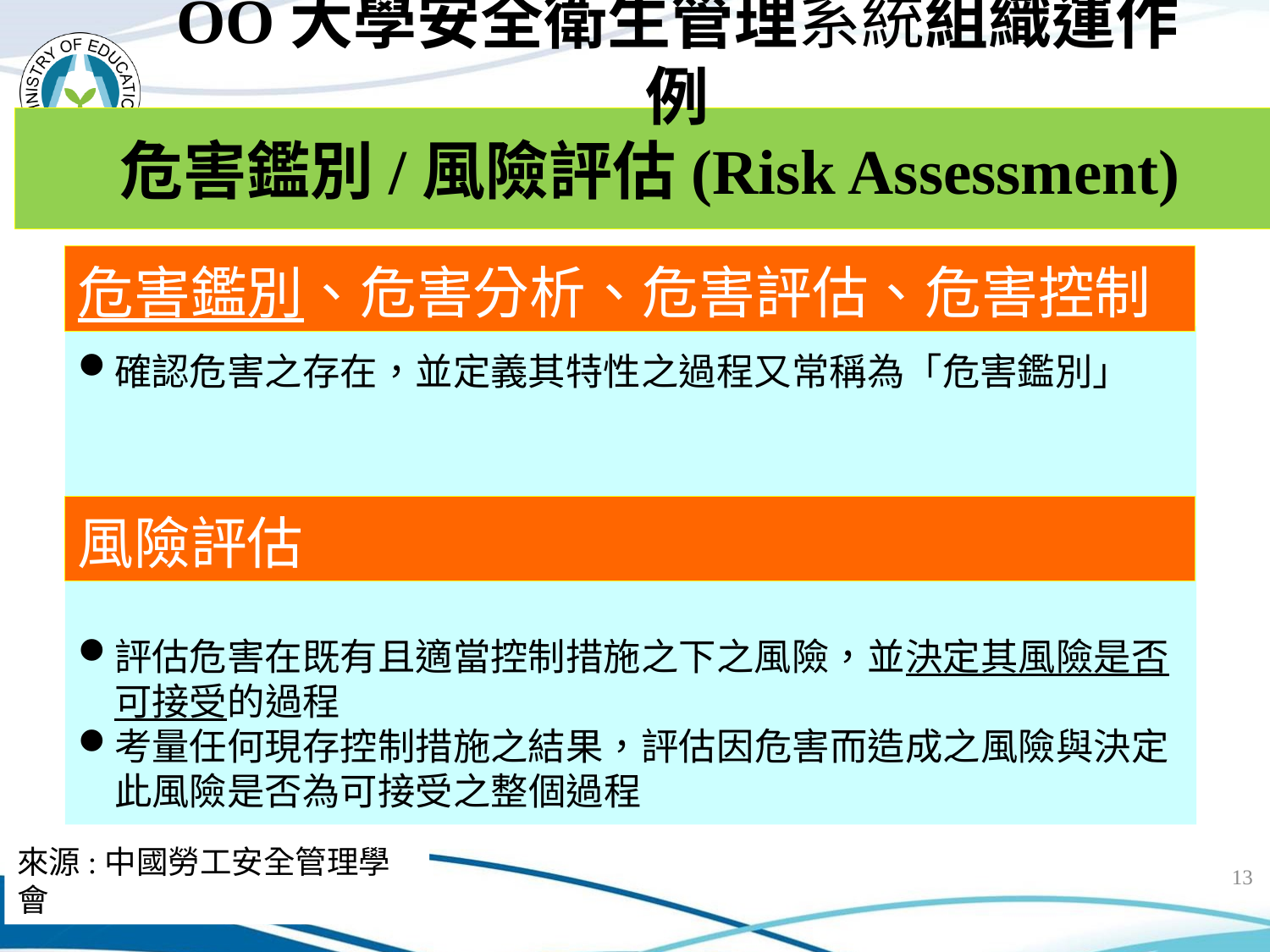

OO大學安全衛生管理系統組織運作例
# 危害鑑別/風險評估(Risk Assessment)
危害鑑別、危害分析、危害評估、危害控制

確認危害之存在，並定義其特性之過程又常稱為「危害鑑別」

評估危害在既有且適當控制措施之下之風險，並決定其風險是否可接受的過程
考量任何現存控制措施之結果，評估因危害而造成之風險與決定此風險是否為可接受之整個過程

風險評估
來源:中國勞工安全管理學會
13